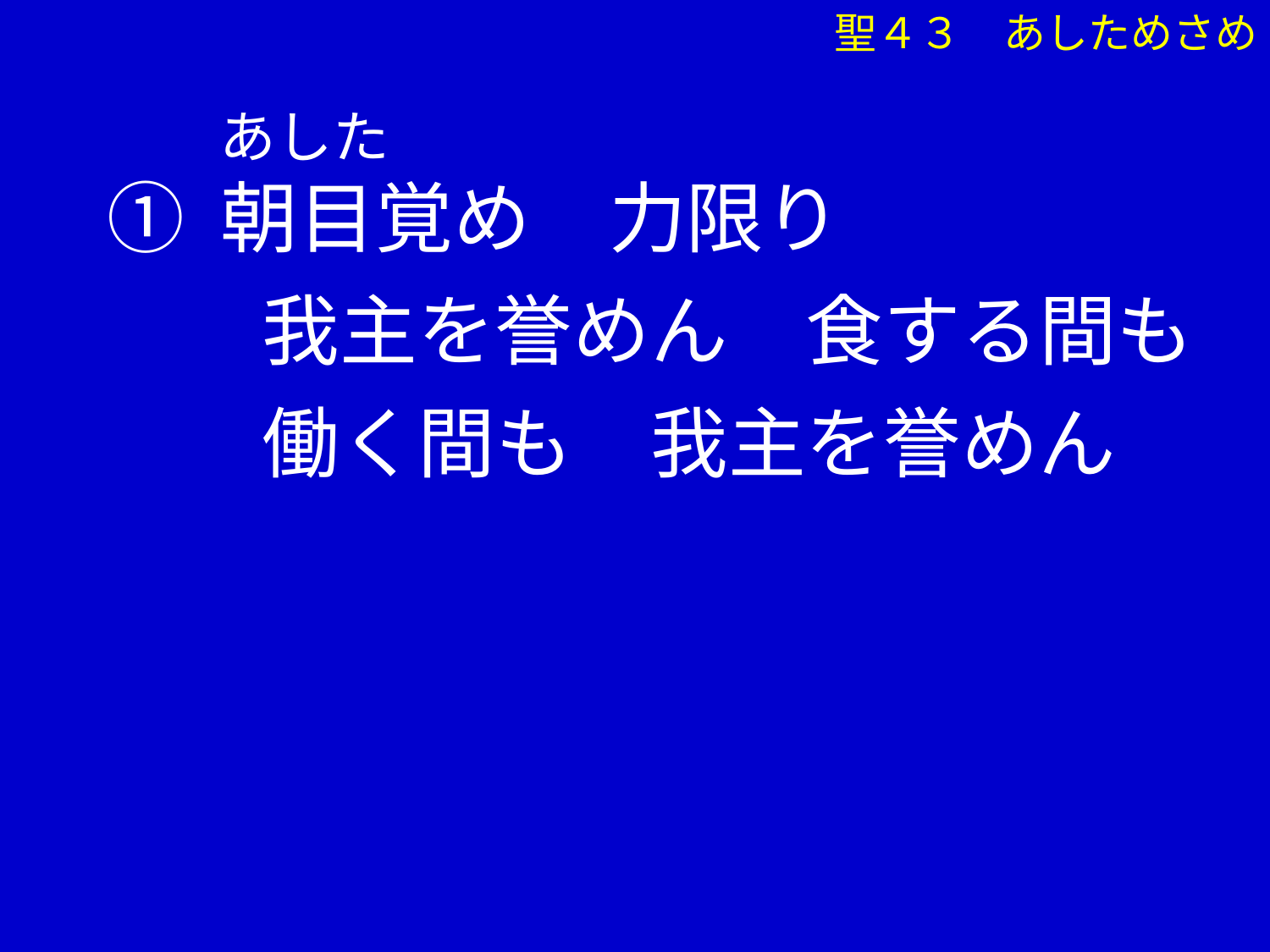

あした
① 朝目覚め　力限り
　　我主を誉めん　食する間も
　　働く間も　我主を誉めん
聖４３　あしためさめ